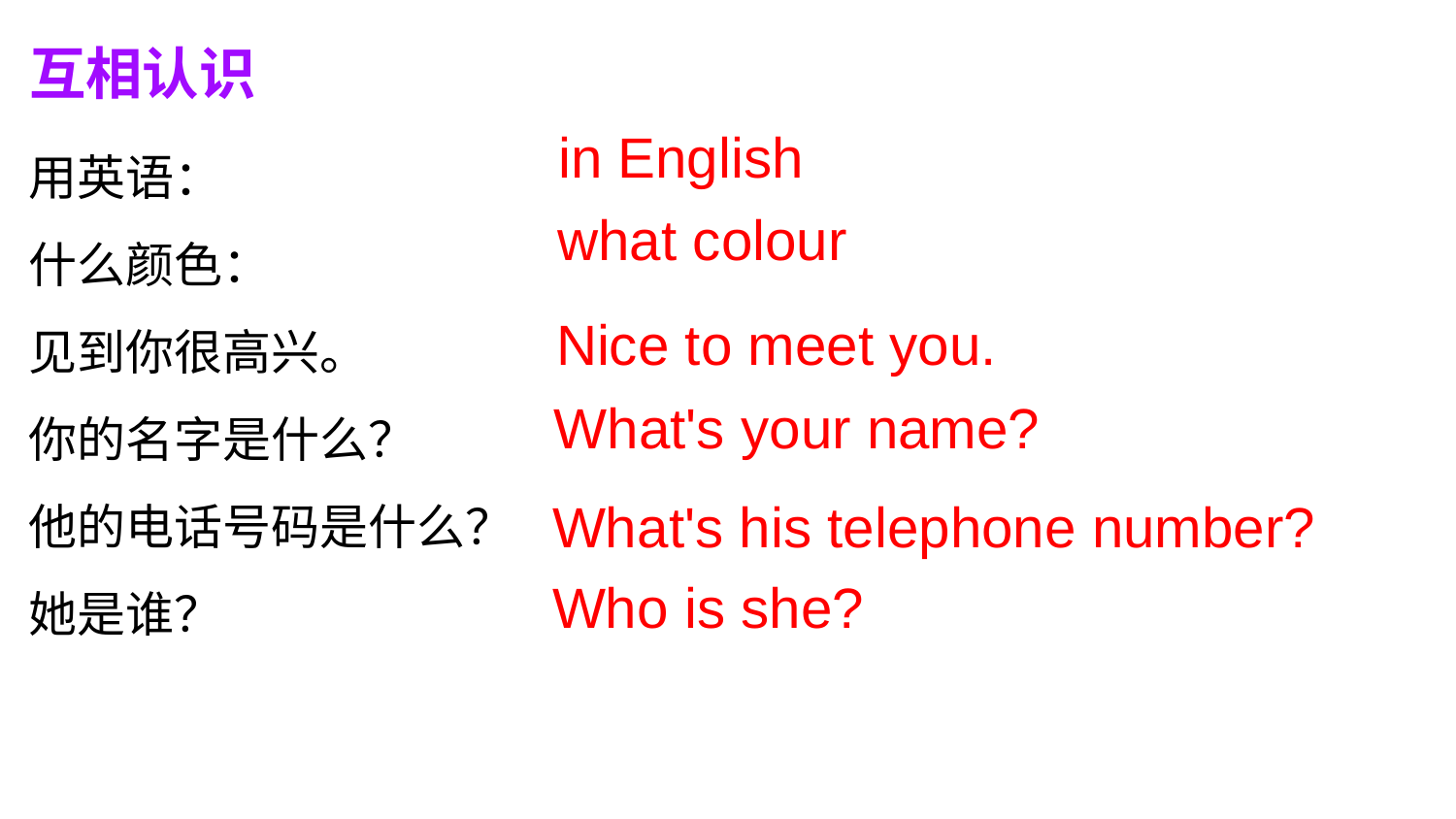

互相认识
用英语：
什么颜色：
见到你很高兴。
你的名字是什么？
他的电话号码是什么？
她是谁？

in English
what colour
Nice to meet you.
What's your name?
What's his telephone number?
Who is she?